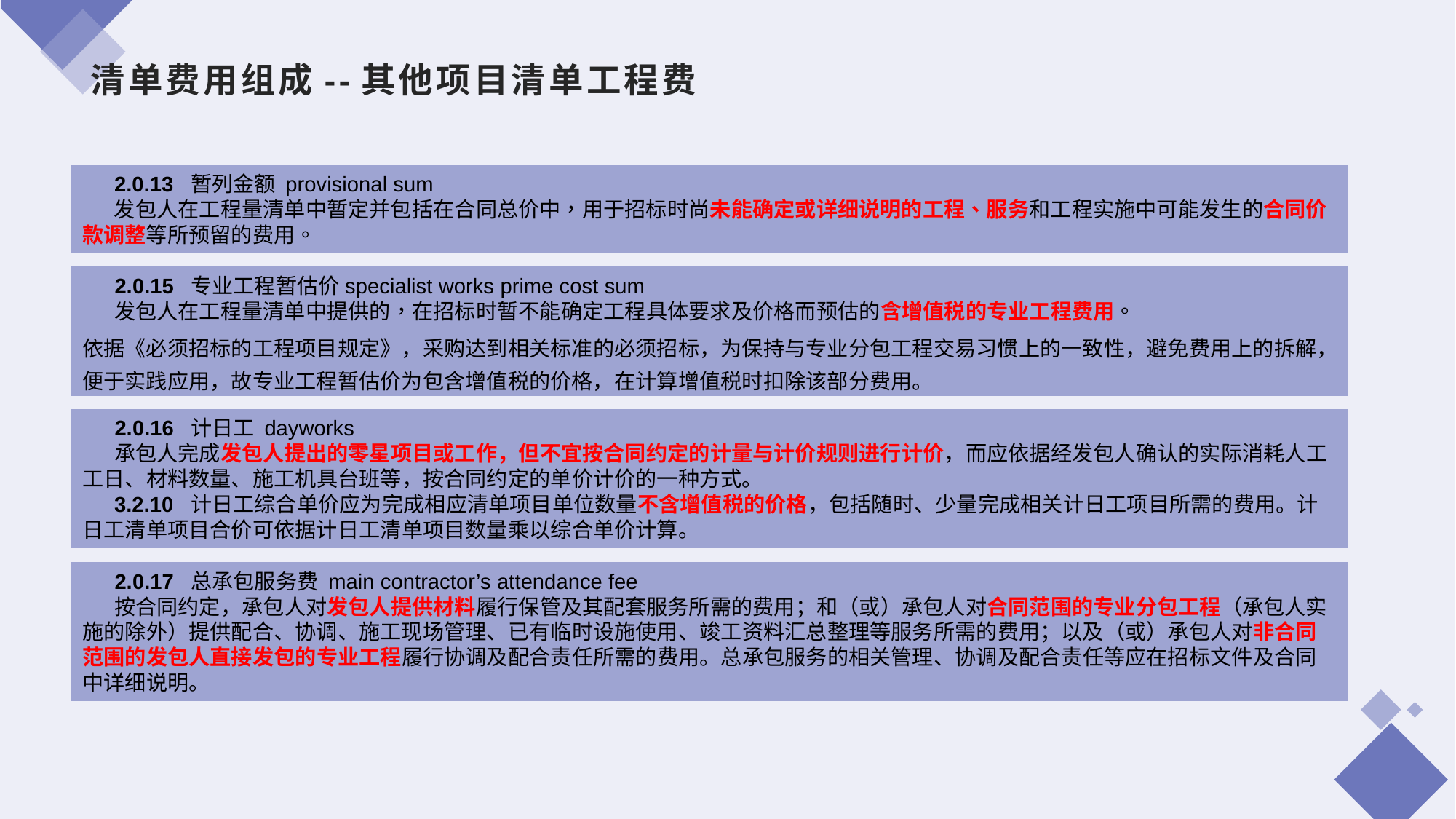

# 清单费用组成--其他项目清单工程费
2.0.13  暂列金额 provisional sum
发包人在工程量清单中暂定并包括在合同总价中，用于招标时尚未能确定或详细说明的工程、服务和工程实施中可能发生的合同价款调整等所预留的费用。
2.0.15  专业工程暂估价specialist works prime cost sum
发包人在工程量清单中提供的，在招标时暂不能确定工程具体要求及价格而预估的含增值税的专业工程费用。
依据《必须招标的工程项目规定》，采购达到相关标准的必须招标，为保持与专业分包工程交易习惯上的一致性，避免费用上的拆解，便于实践应用，故专业工程暂估价为包含增值税的价格，在计算增值税时扣除该部分费用。
2.0.16  计日工 dayworks
承包人完成发包人提出的零星项目或工作，但不宜按合同约定的计量与计价规则进行计价，而应依据经发包人确认的实际消耗人工工日、材料数量、施工机具台班等，按合同约定的单价计价的一种方式。
3.2.10  计日工综合单价应为完成相应清单项目单位数量不含增值税的价格，包括随时、少量完成相关计日工项目所需的费用。计日工清单项目合价可依据计日工清单项目数量乘以综合单价计算。
2.0.17  总承包服务费 main contractor’s attendance fee
按合同约定，承包人对发包人提供材料履行保管及其配套服务所需的费用；和（或）承包人对合同范围的专业分包工程（承包人实施的除外）提供配合、协调、施工现场管理、已有临时设施使用、竣工资料汇总整理等服务所需的费用；以及（或）承包人对非合同范围的发包人直接发包的专业工程履行协调及配合责任所需的费用。总承包服务的相关管理、协调及配合责任等应在招标文件及合同中详细说明。